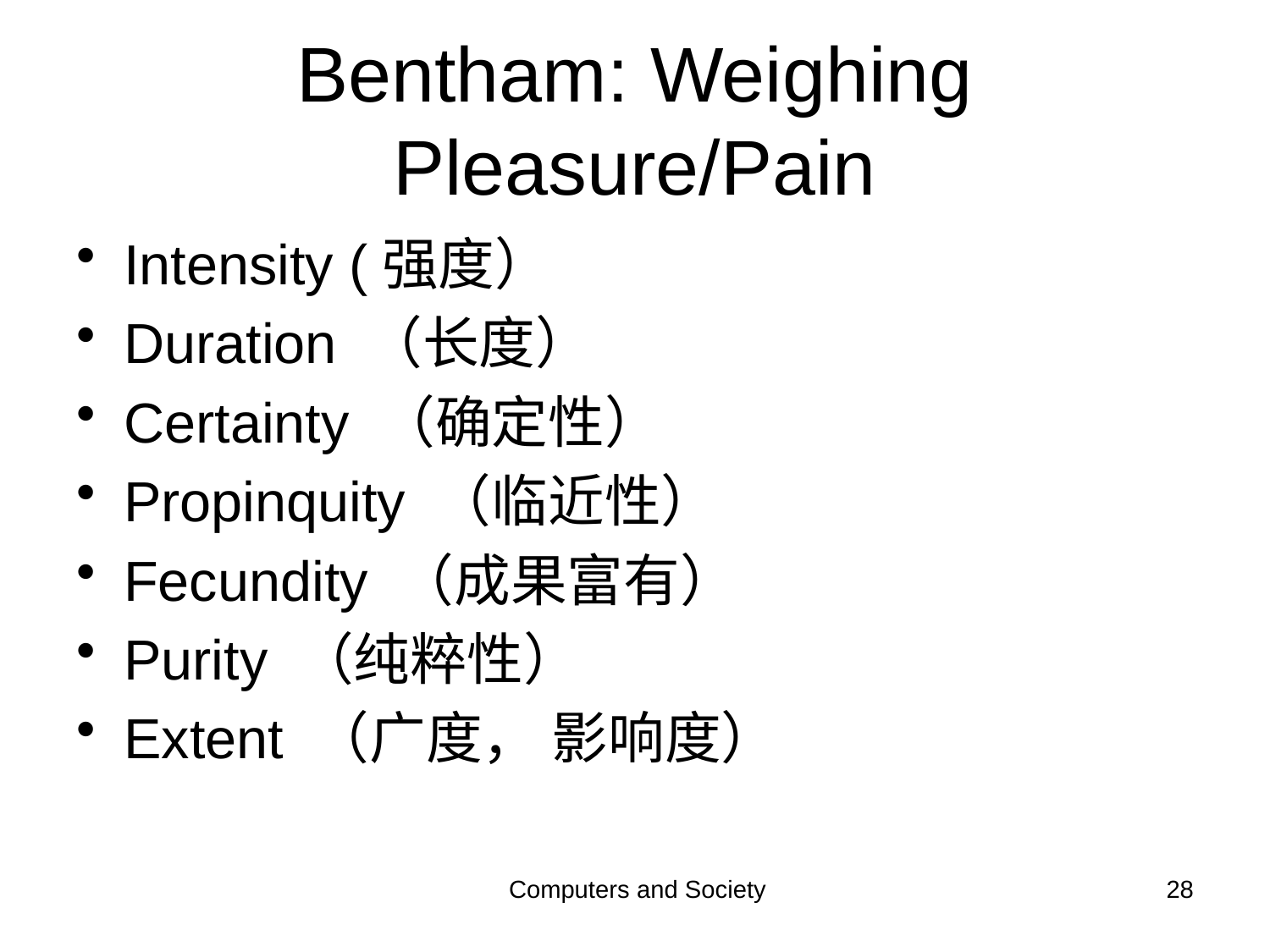

# Bentham: Weighing Pleasure/Pain
Intensity (强度）
Duration （长度）
Certainty （确定性）
Propinquity （临近性）
Fecundity （成果富有）
Purity （纯粹性）
Extent （广度， 影响度）
Computers and Society
28